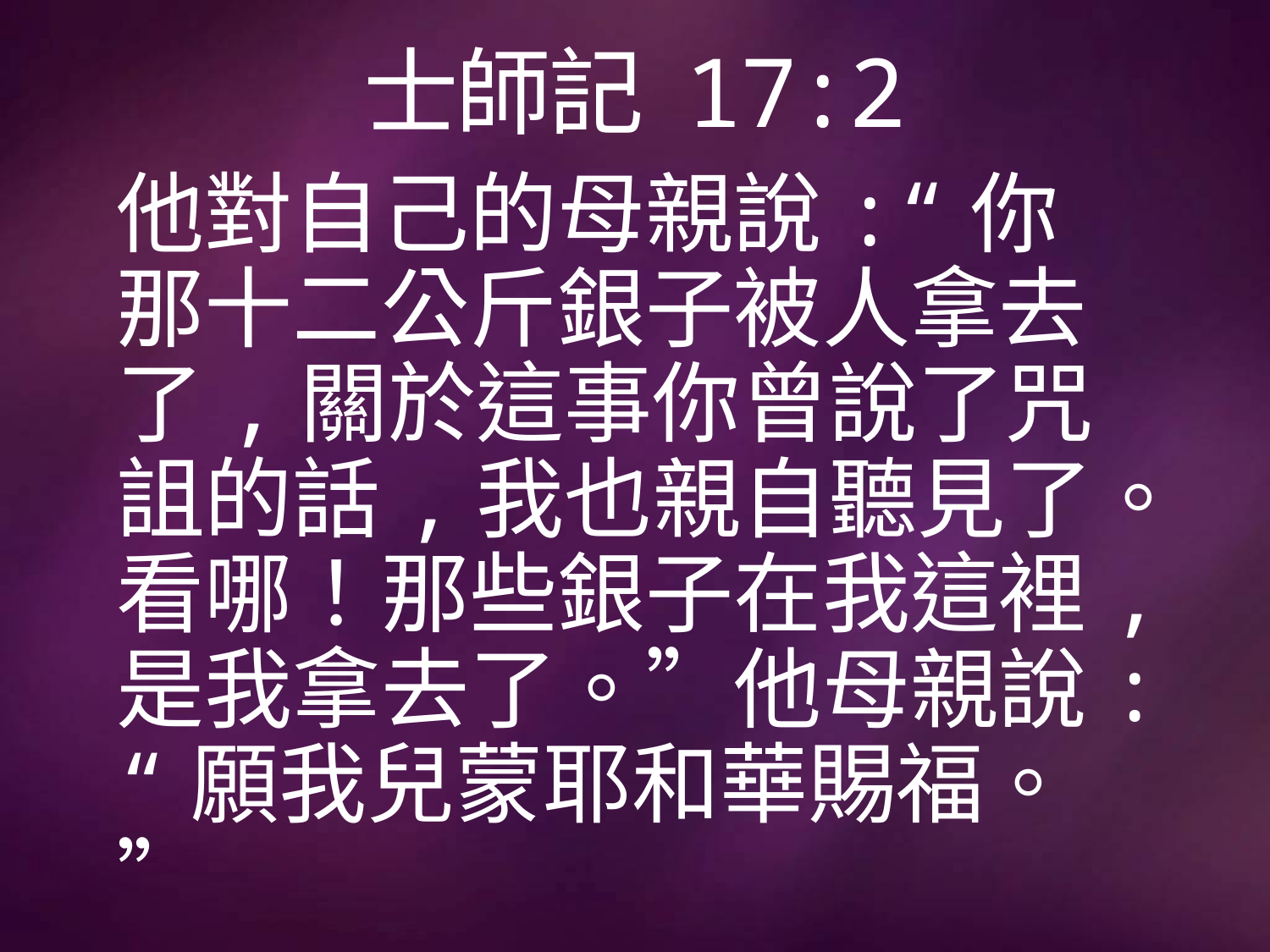

# 士師記 17:2
他對自己的母親說:“你那十二公斤銀子被人拿去了,關於這事你曾說了咒詛的話,我也親自聽見了。看哪！那些銀子在我這裡,是我拿去了。”他母親說:“願我兒蒙耶和華賜福。”